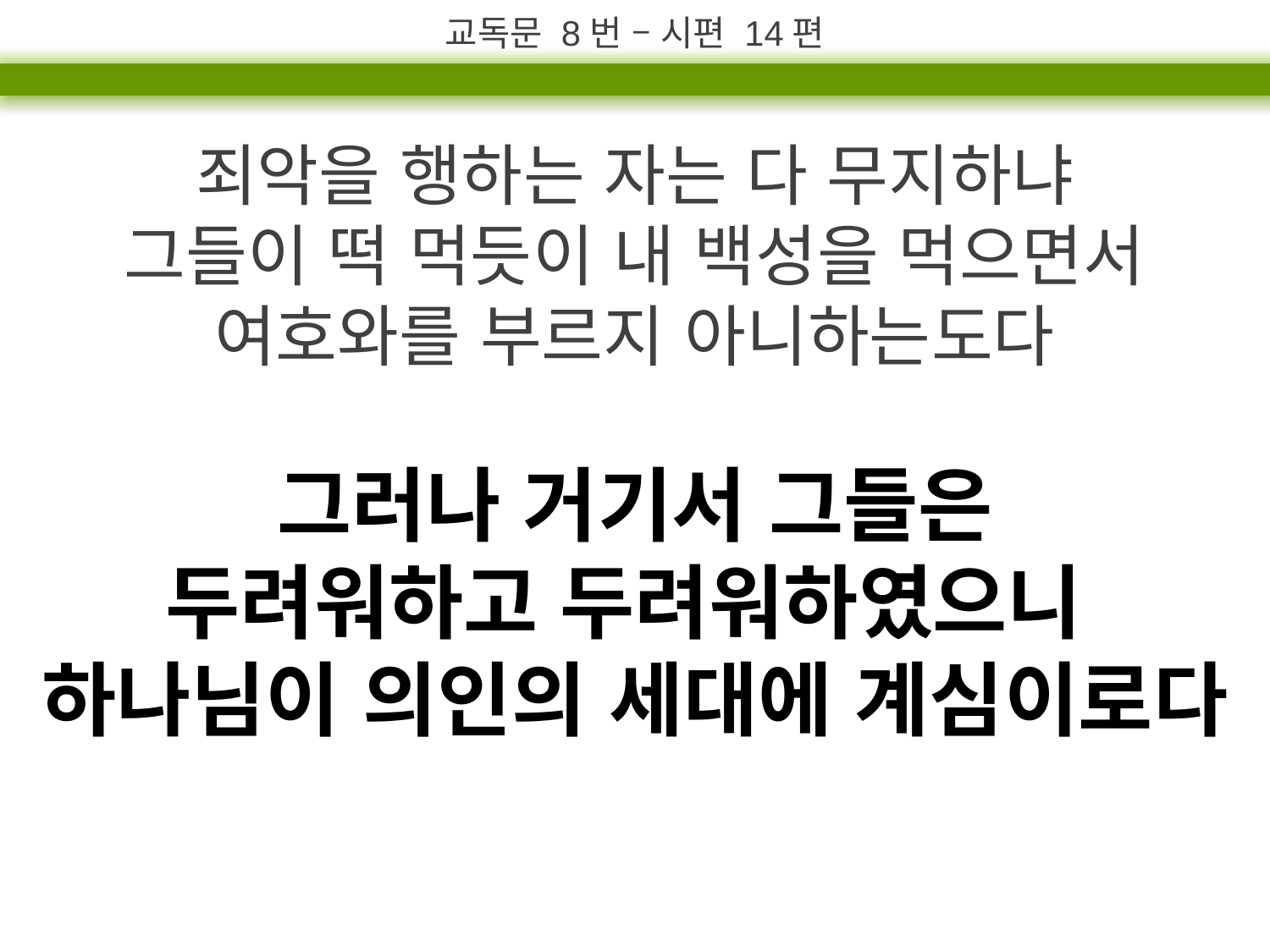

교독문 8번 – 시편 14편

죄악을 행하는 자는 다 무지하냐
그들이 떡 먹듯이 내 백성을 먹으면서
여호와를 부르지 아니하는도다
그러나 거기서 그들은
두려워하고 두려워하였으니
하나님이 의인의 세대에 계심이로다